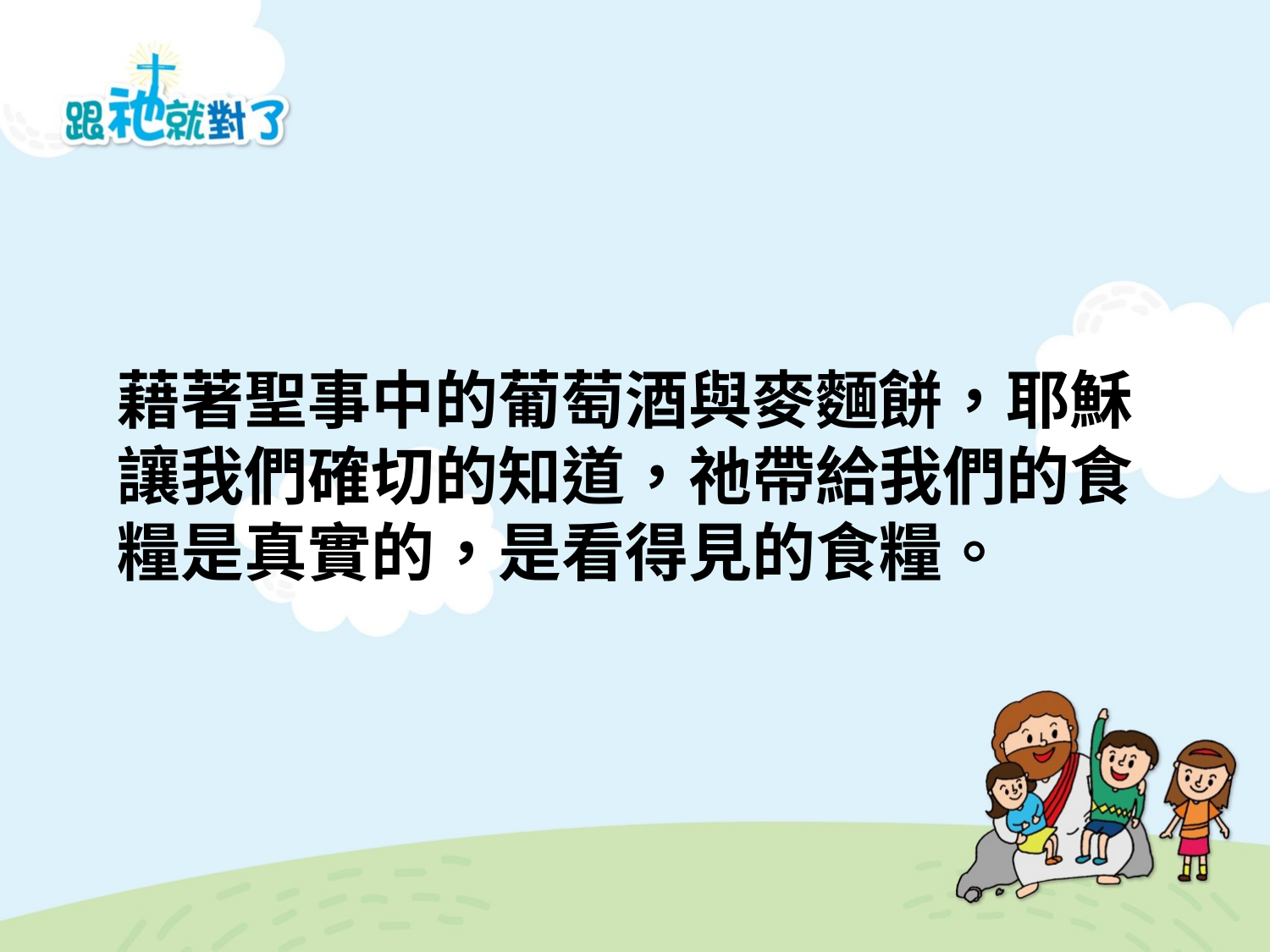

藉著聖事中的葡萄酒與麥麵餅，耶穌讓我們確切的知道，祂帶給我們的食糧是真實的，是看得見的食糧。